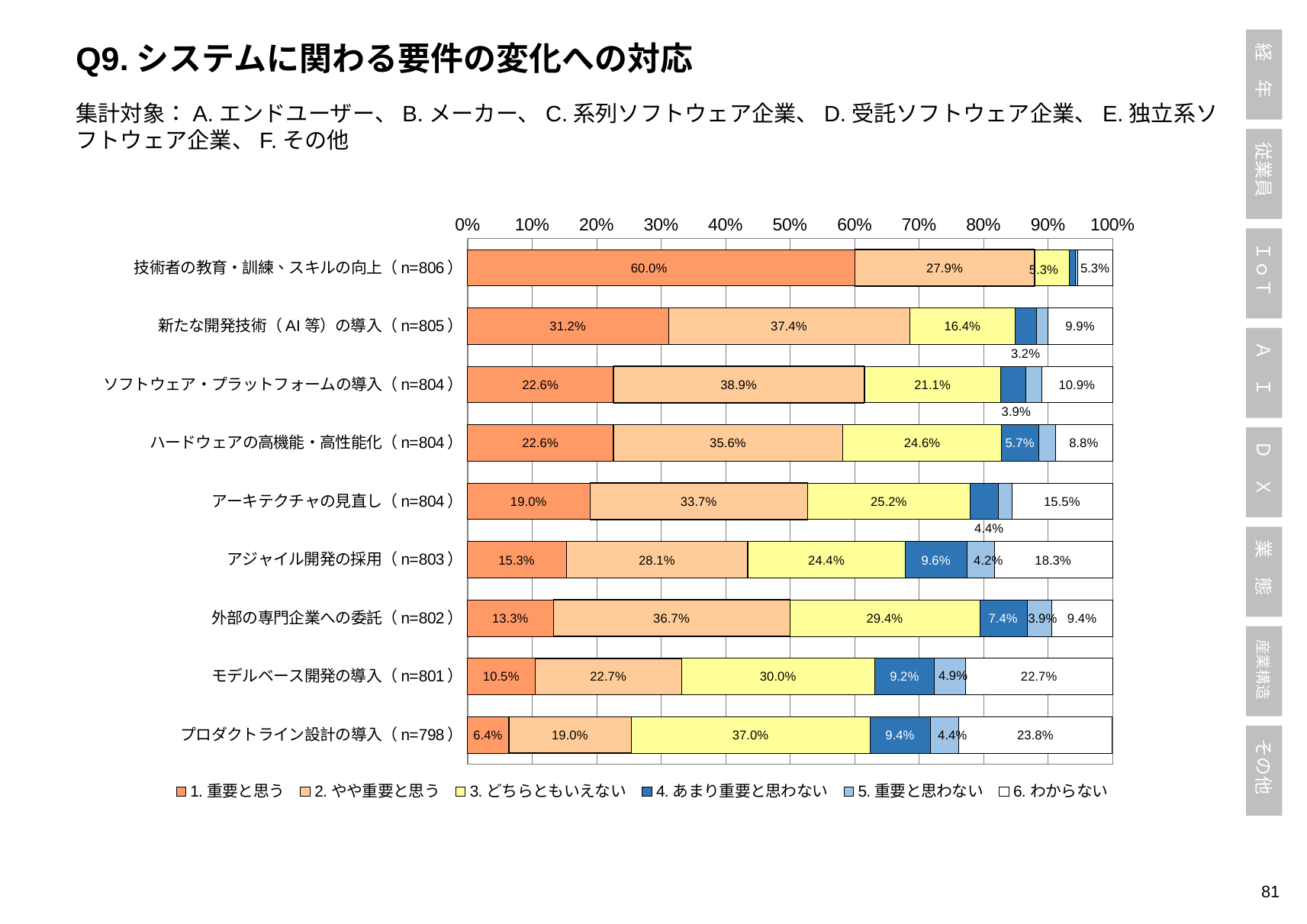

Q9.システムに関わる要件の変化への対応
集計対象：A.エンドユーザー、B.メーカー、C.系列ソフトウェア企業、D.受託ソフトウェア企業、E.独立系ソフトウェア企業、F.その他

### Chart

| Category | 1.重要と思う | 2.やや重要と思う | 3.どちらともいえない | 4.あまり重要と思わない | 5.重要と思わない | 6.わからない |
|---|---|---|---|---|---|---|
| 技術者の教育・訓練、スキルの向上（n=806） | 0.6004962779156328 | 0.27915632754342434 | 0.05334987593052109 | 0.009925558312655087 | 0.0037220843672456576 | 0.05334987593052109 |
| 新たな開発技術（AI等）の導入（n=805） | 0.31180124223602484 | 0.3739130434782609 | 0.1639751552795031 | 0.03229813664596273 | 0.018633540372670808 | 0.09937888198757763 |
| ソフトウェア・プラットフォームの導入（n=804） | 0.2263681592039801 | 0.38930348258706465 | 0.21144278606965175 | 0.03855721393034826 | 0.024875621890547265 | 0.10945273631840796 |
| ハードウェアの高機能・高性能化（n=804） | 0.2263681592039801 | 0.35572139303482586 | 0.2462686567164179 | 0.05721393034825871 | 0.026119402985074626 | 0.08830845771144279 |
| アーキテクチャの見直し（n=804） | 0.19029850746268656 | 0.3370646766169154 | 0.2524875621890547 | 0.043532338308457715 | 0.021144278606965175 | 0.15547263681592038 |
| アジャイル開発の採用（n=803） | 0.15317559153175592 | 0.28144458281444584 | 0.24408468244084683 | 0.0958904109589041 | 0.04234122042341221 | 0.18306351183063513 |
| 外部の専門企業への委託（n=802） | 0.13341645885286782 | 0.36658354114713215 | 0.2942643391521197 | 0.07356608478802992 | 0.03865336658354115 | 0.09351620947630923 |
| モデルベース開発の導入（n=801） | 0.10486891385767791 | 0.2272159800249688 | 0.299625468164794 | 0.09238451935081149 | 0.04868913857677903 | 0.2272159800249688 |
| プロダクトライン設計の導入（n=798） | 0.06390977443609022 | 0.19047619047619047 | 0.36967418546365916 | 0.09398496240601503 | 0.043859649122807015 | 0.23809523809523808 |
81